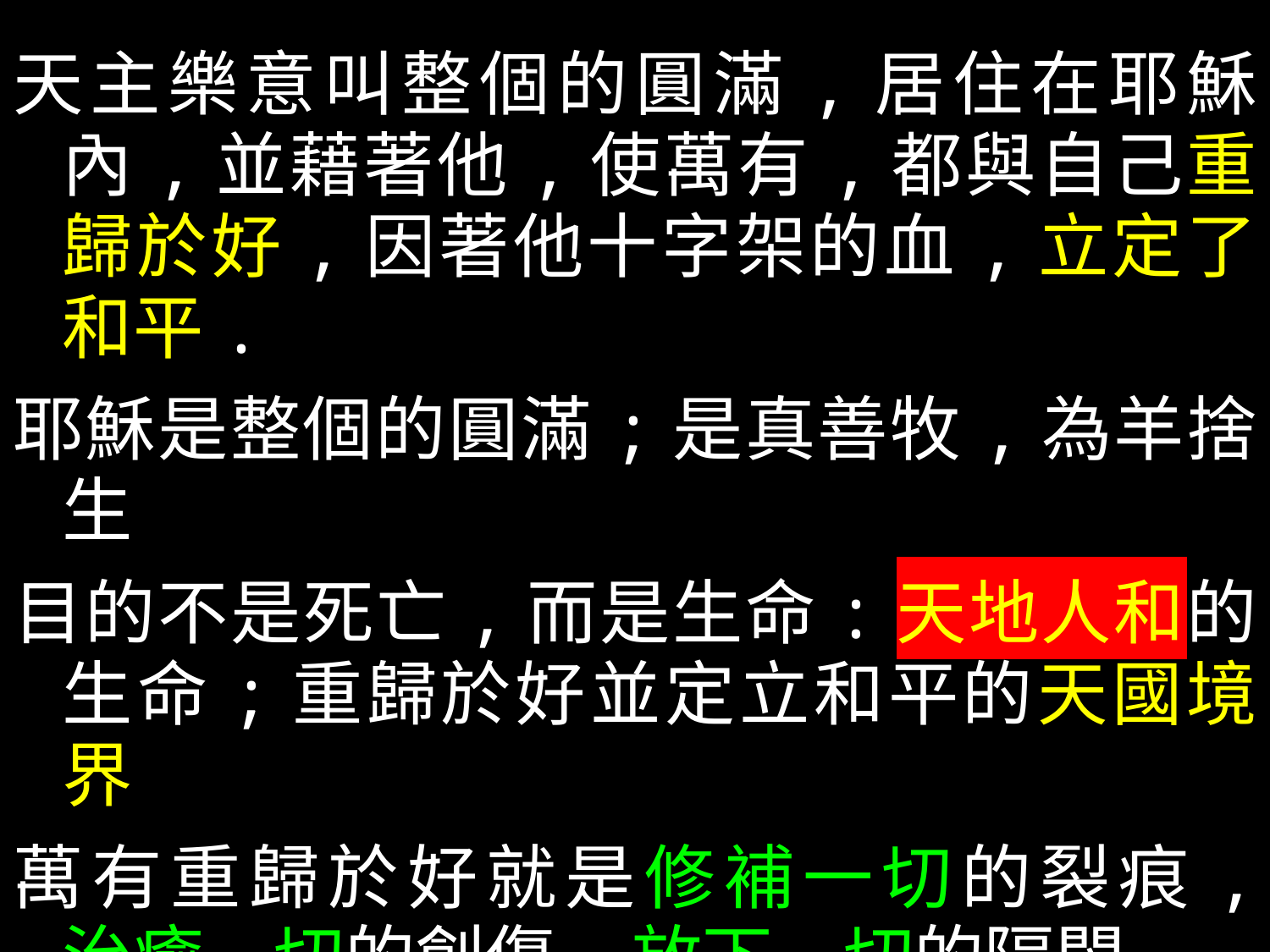

天主樂意叫整個的圓滿,居住在耶穌內,並藉著他,使萬有,都與自己重歸於好,因著他十字架的血,立定了和平.
耶穌是整個的圓滿;是真善牧,為羊捨生
目的不是死亡,而是生命:天地人和的生命;重歸於好並定立和平的天國境界
萬有重歸於好就是修補一切的裂痕,
治癒一切的創傷,放下一切的隔閡